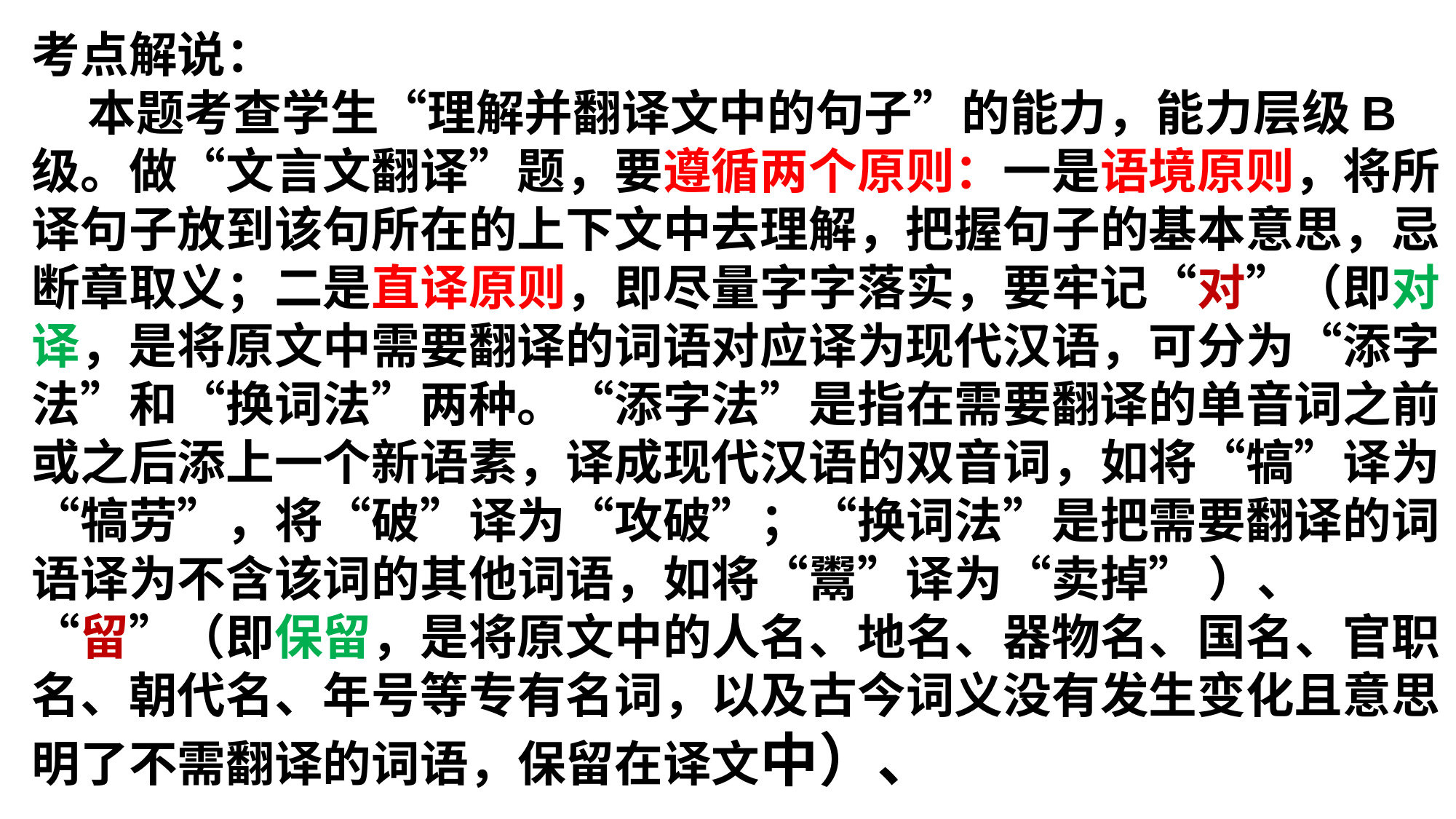

考点解说：
    本题考查学生“理解并翻译文中的句子”的能力，能力层级B级。做“文言文翻译”题，要遵循两个原则：一是语境原则，将所译句子放到该句所在的上下文中去理解，把握句子的基本意思，忌断章取义；二是直译原则，即尽量字字落实，要牢记“对”（即对译，是将原文中需要翻译的词语对应译为现代汉语，可分为“添字法”和“换词法”两种。“添字法”是指在需要翻译的单音词之前或之后添上一个新语素，译成现代汉语的双音词，如将“犒”译为“犒劳”，将“破”译为“攻破”；“换词法”是把需要翻译的词语译为不含该词的其他词语，如将“鬻”译为“卖掉” ）、“留”（即保留，是将原文中的人名、地名、器物名、国名、官职名、朝代名、年号等专有名词，以及古今词义没有发生变化且意思明了不需翻译的词语，保留在译文中）、